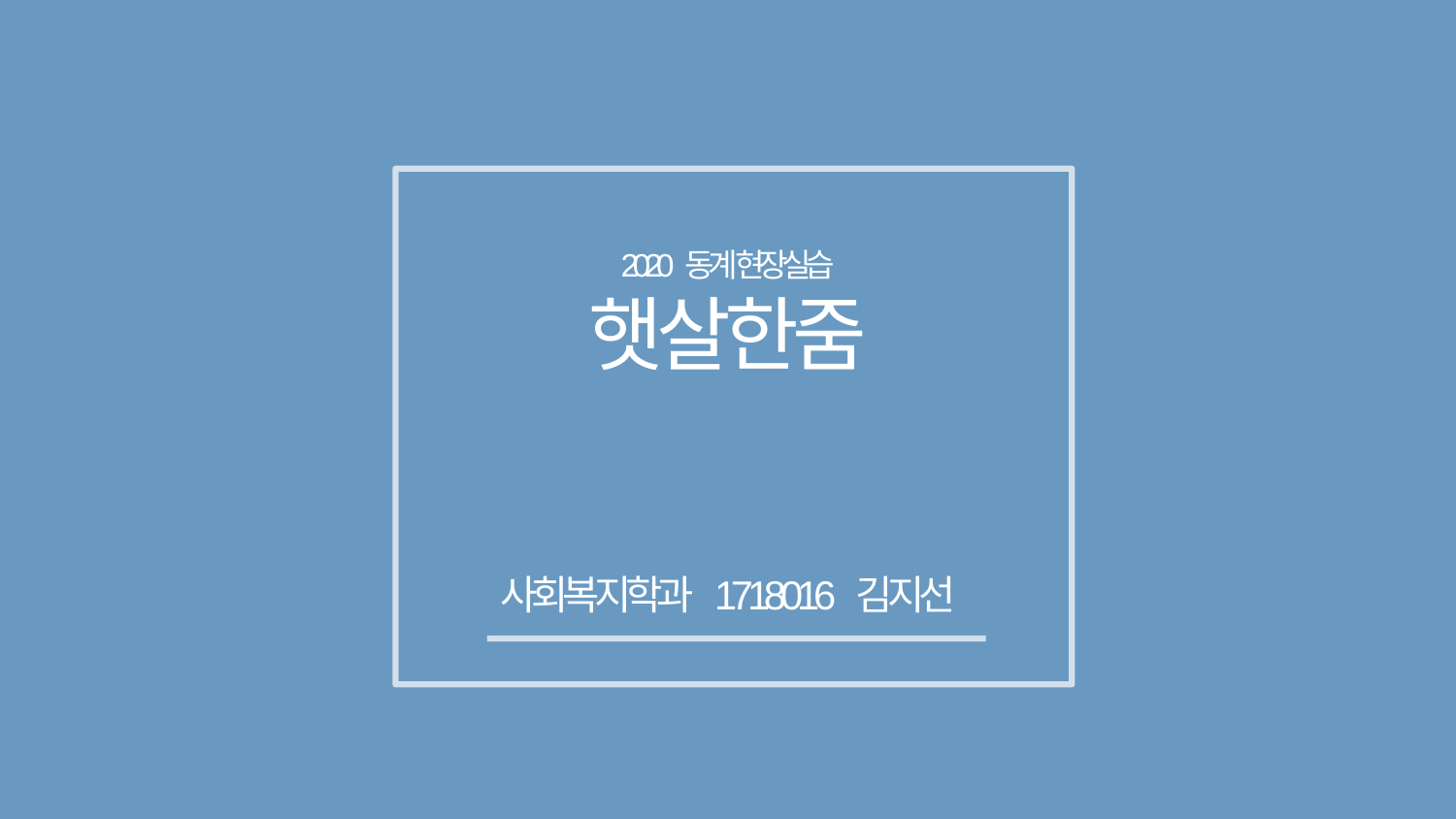

2020 동계 현장실습
햇살한줌

사회복지학과  1718016  김지선